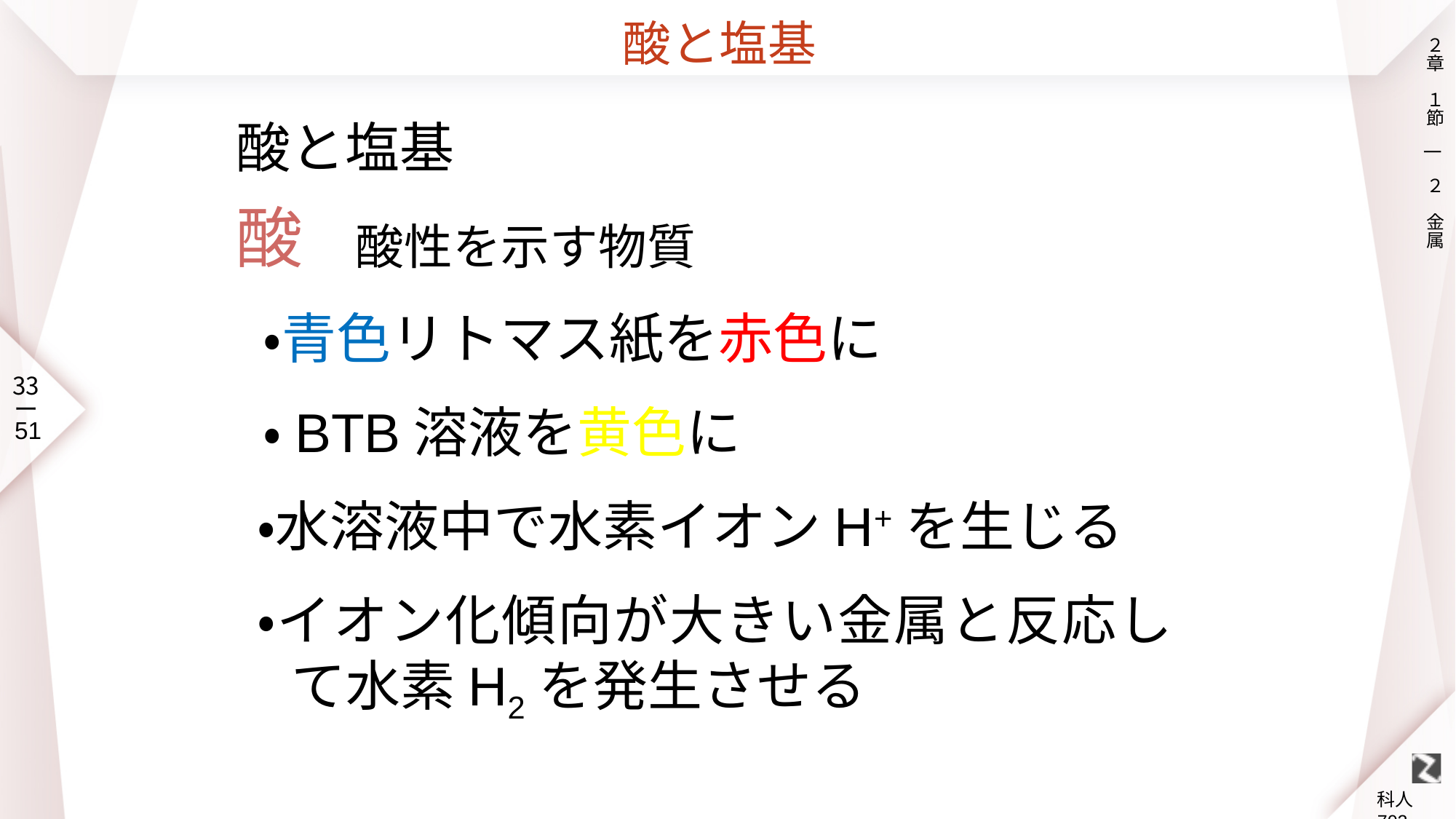

# 酸と塩基
２章　１節　|　２　金属
酸と塩基
酸
酸性を示す物質
・青色リトマス紙を赤色に
・BTB溶液を黄色に
・水溶液中で水素イオンH+を生じる
・イオン化傾向が大きい金属と反応して水素H2を発生させる